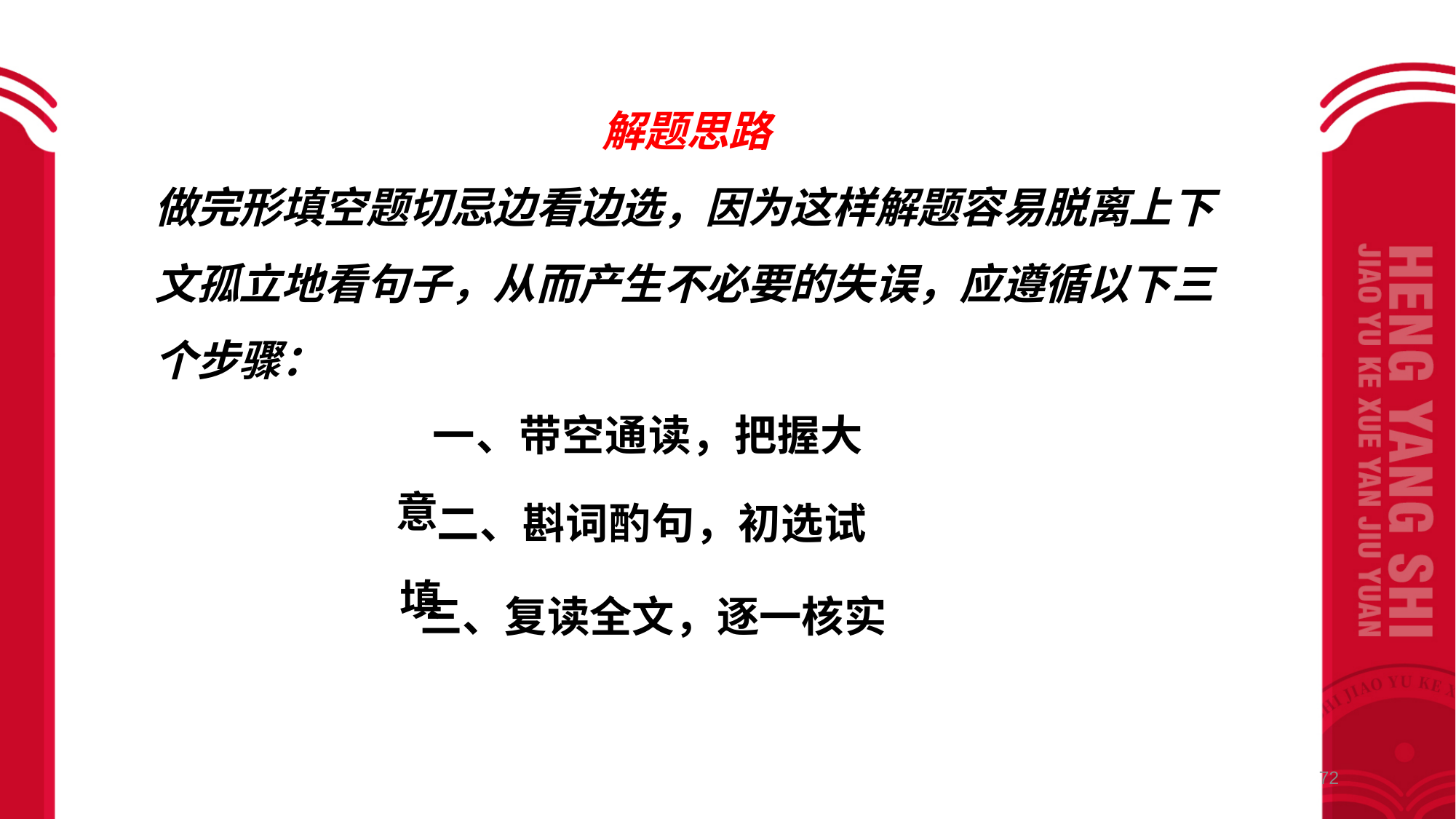

解题思路
做完形填空题切忌边看边选，因为这样解题容易脱离上下文孤立地看句子，从而产生不必要的失误，应遵循以下三个步骤：
一、带空通读，把握大意
二、斟词酌句，初选试填
三、复读全文，逐一核实
72